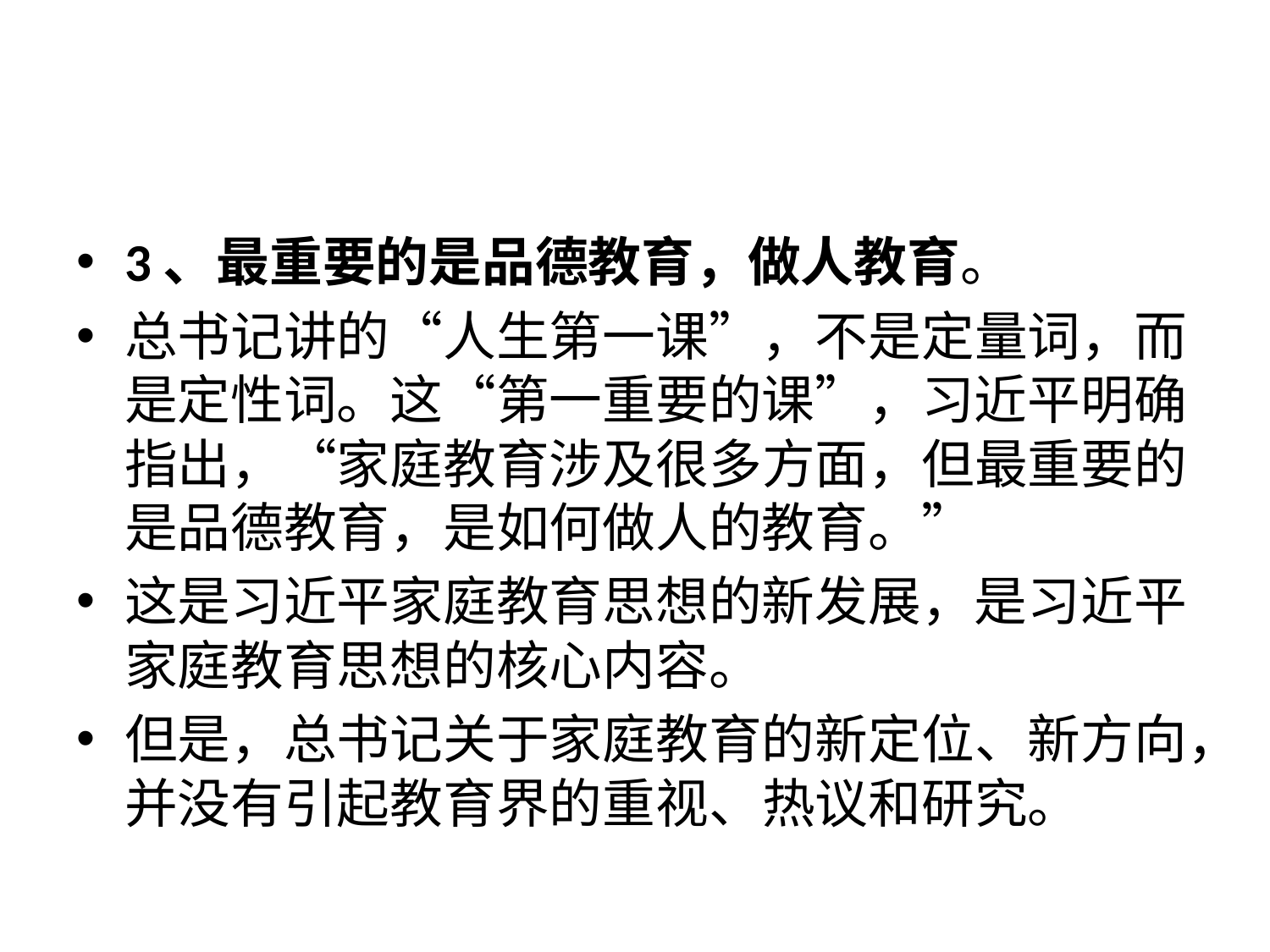

#
3、最重要的是品德教育，做人教育。
总书记讲的“人生第一课”，不是定量词，而是定性词。这“第一重要的课”，习近平明确指出，“家庭教育涉及很多方面，但最重要的是品德教育，是如何做人的教育。”
这是习近平家庭教育思想的新发展，是习近平家庭教育思想的核心内容。
但是，总书记关于家庭教育的新定位、新方向，并没有引起教育界的重视、热议和研究。